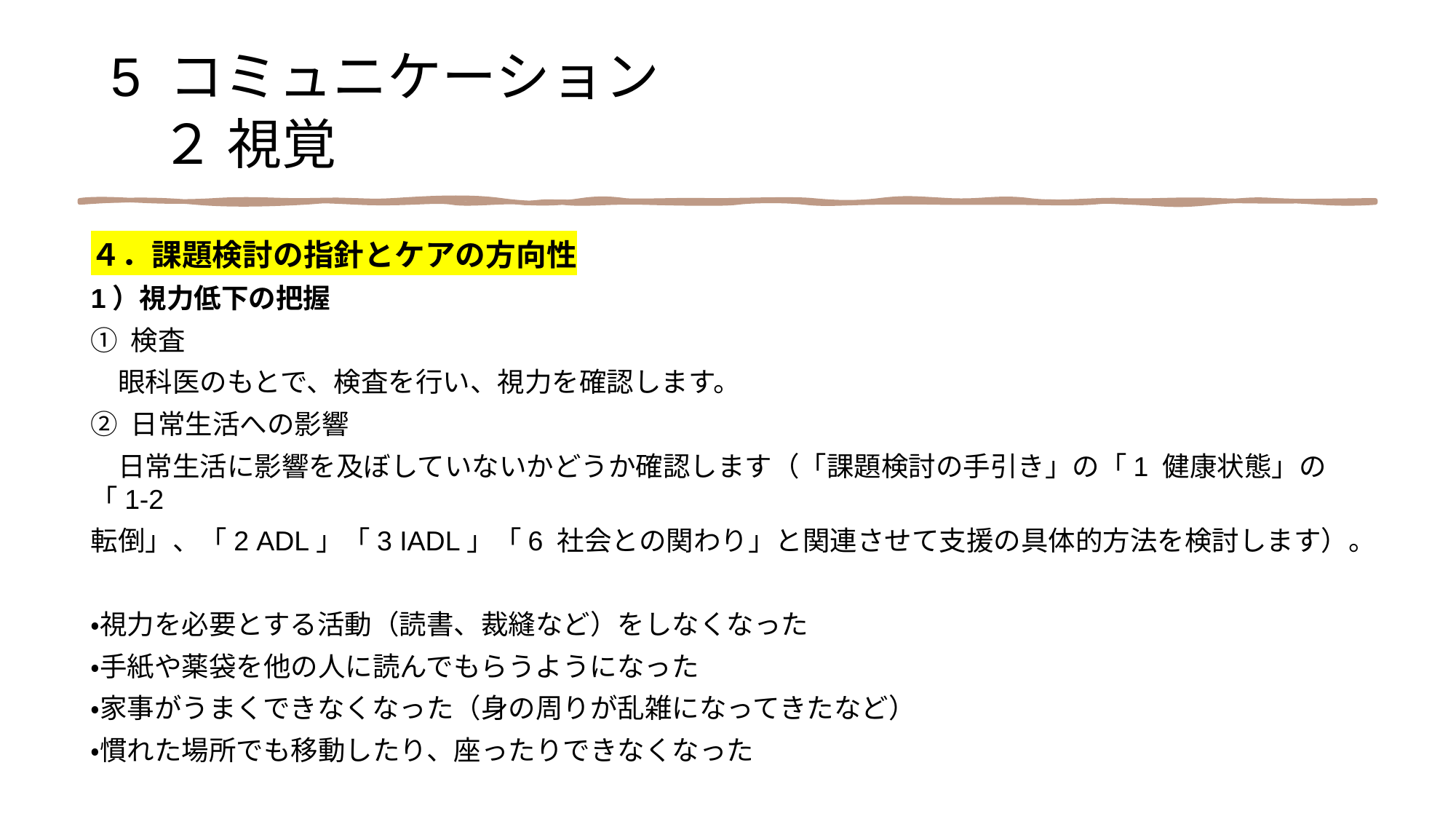

5 コミュニケーション
   ２ 視覚

４．課題検討の指針とケアの方向性
1）視力低下の把握
① 検査
　眼科医のもとで、検査を行い、視力を確認します。
② 日常生活への影響
　日常生活に影響を及ぼしていないかどうか確認します（「課題検討の手引き」の「1 健康状態」の「1-2
転倒」、「2 ADL」「3 IADL」「6 社会との関わり」と関連させて支援の具体的方法を検討します）。

・視力を必要とする活動（読書、裁縫など）をしなくなった
・手紙や薬袋を他の人に読んでもらうようになった
・家事がうまくできなくなった（身の周りが乱雑になってきたなど）
・慣れた場所でも移動したり、座ったりできなくなった